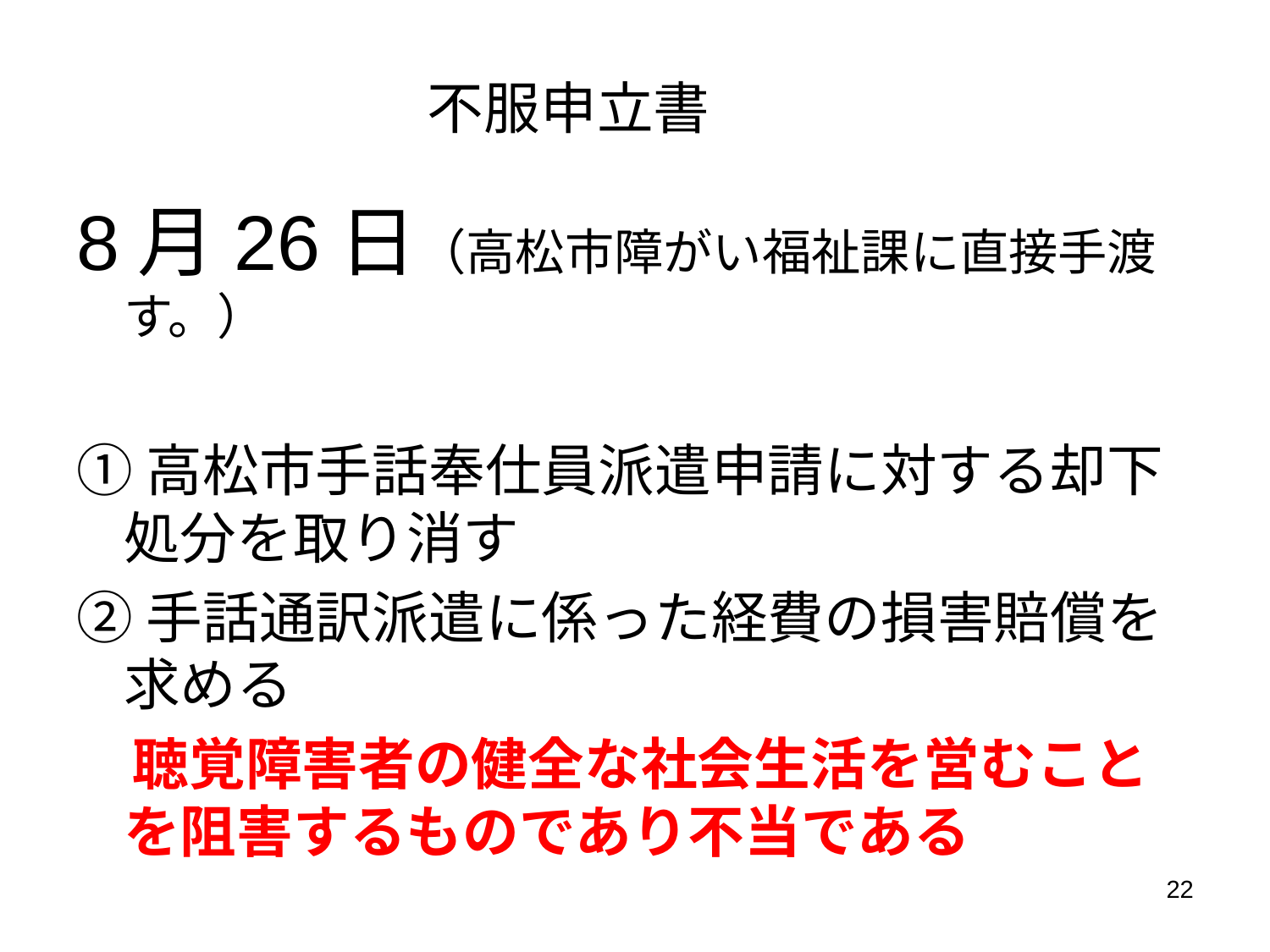

不服申立書
8月26日（高松市障がい福祉課に直接手渡す。）

①高松市手話奉仕員派遣申請に対する却下処分を取り消す
②手話通訳派遣に係った経費の損害賠償を求める
　聴覚障害者の健全な社会生活を営むことを阻害するものであり不当である

22